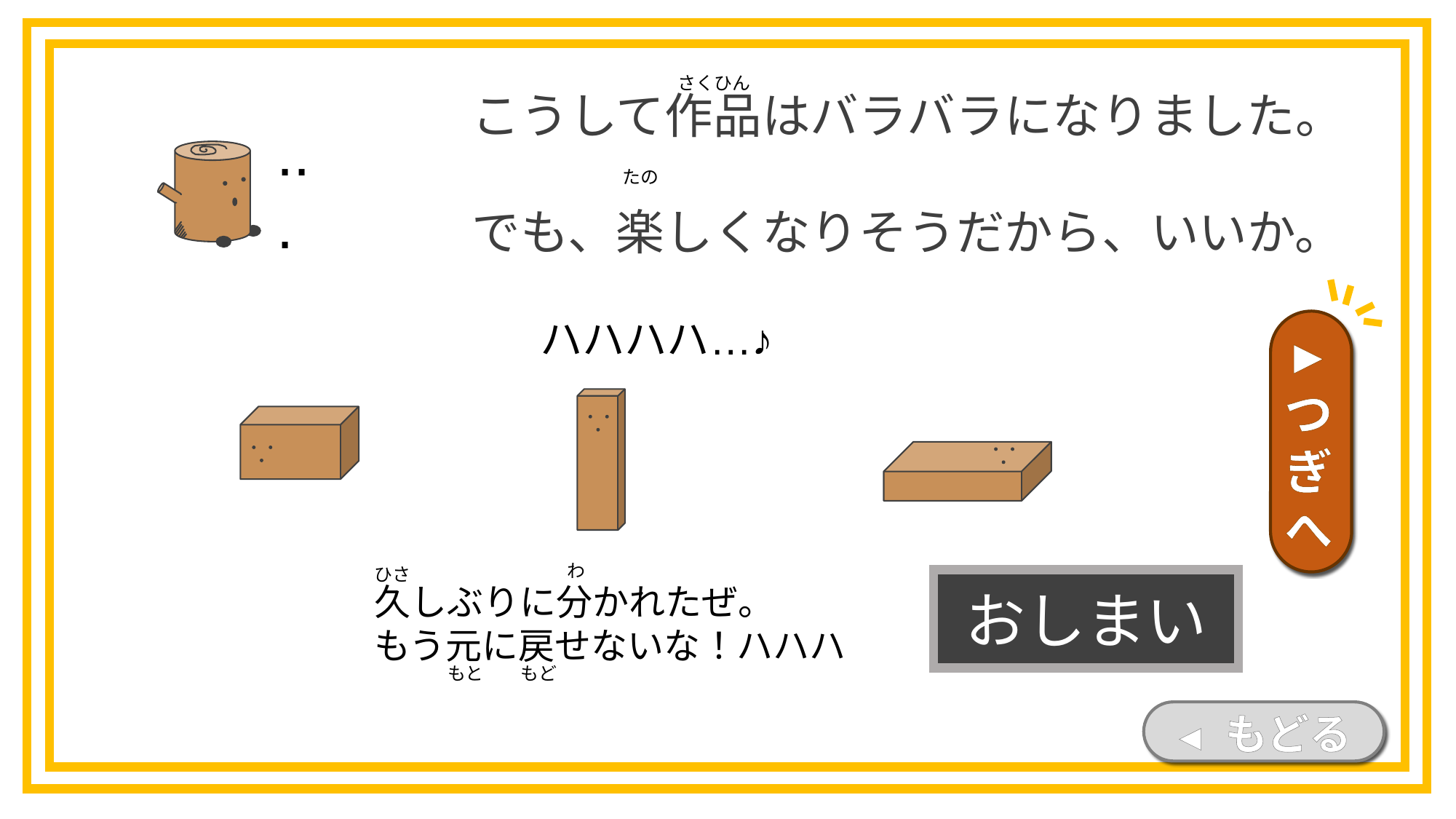

さくひん
こうして作品はバラバラになりました。
でも、楽しくなりそうだから、いいか。
...

たの
ハハハハ…♪
►つぎへ

わ
ひさ
おしまい
久しぶりに分かれたぜ。
もう元に戻せないな！ハハハ
もと
もど
◄ もどる